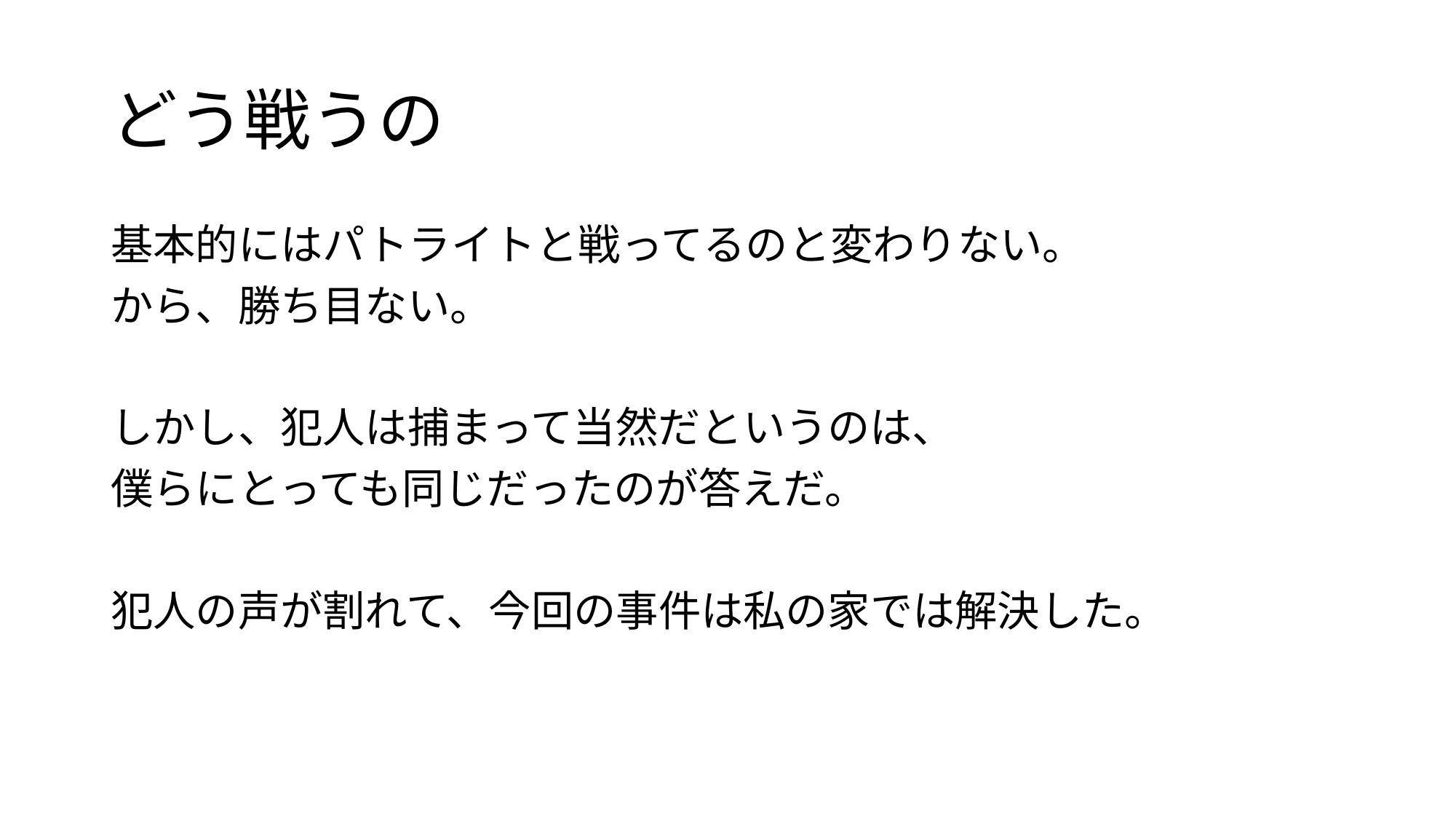

# どう戦うの
基本的にはパトライトと戦ってるのと変わりない。
から、勝ち目ない。

しかし、犯人は捕まって当然だというのは、
僕らにとっても同じだったのが答えだ。

犯人の声が割れて、今回の事件は私の家では解決した。